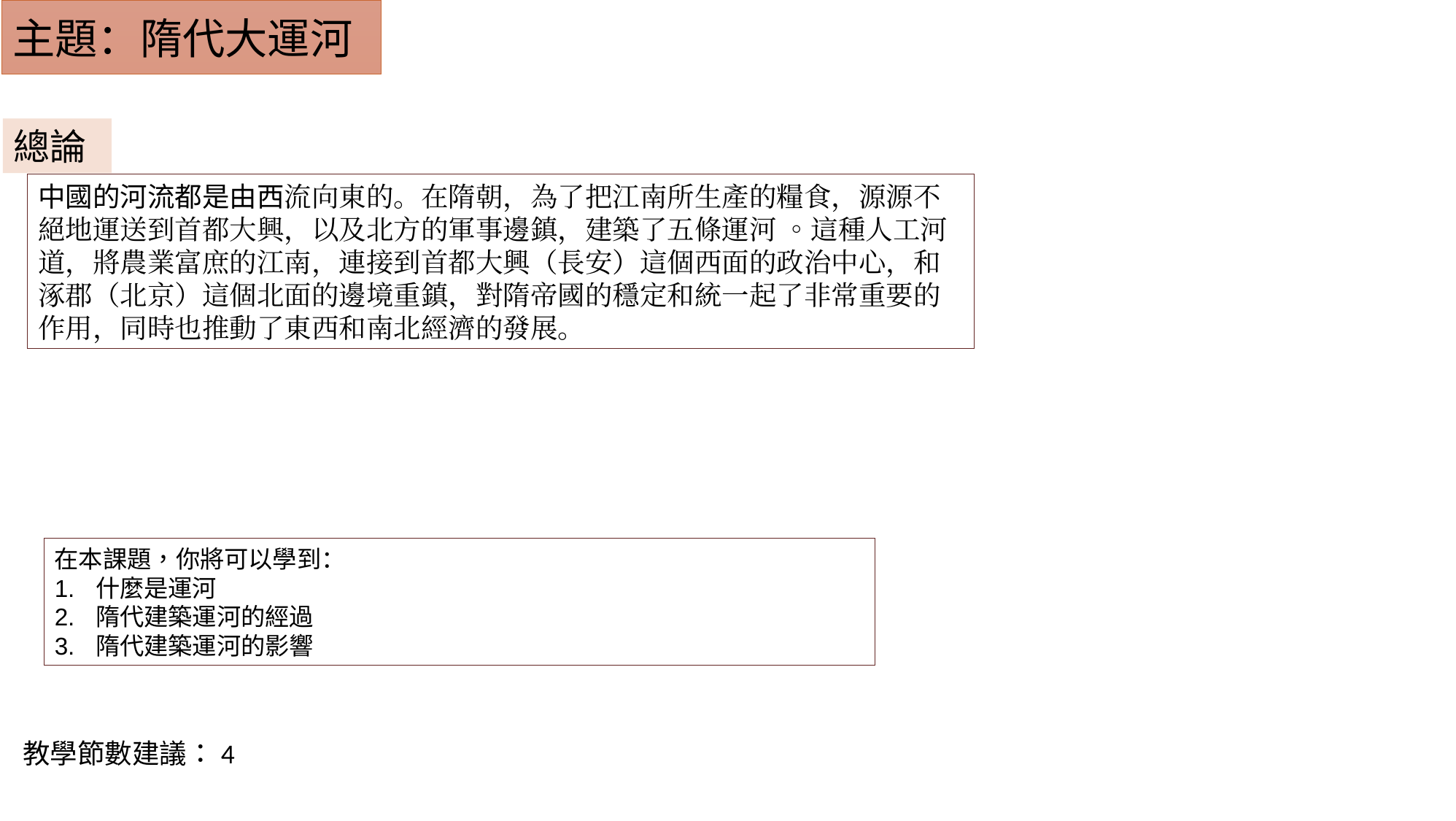

主題：隋代大運河
總論
中國的河流都是由西流向東的。在隋朝，為了把江南所生產的糧食，源源不絕地運送到首都大興，以及北方的軍事邊鎮，建築了五條運河 。這種人工河道，將農業富庶的江南，連接到首都大興（長安）這個西面的政治中心，和涿郡（北京）這個北面的邊境重鎮，對隋帝國的穩定和統一起了非常重要的作用，同時也推動了東西和南北經濟的發展。
在本課題，你將可以學到：
什麼是運河
隋代建築運河的經過
隋代建築運河的影響
教學節數建議：4
孝文帝像（百度百科）